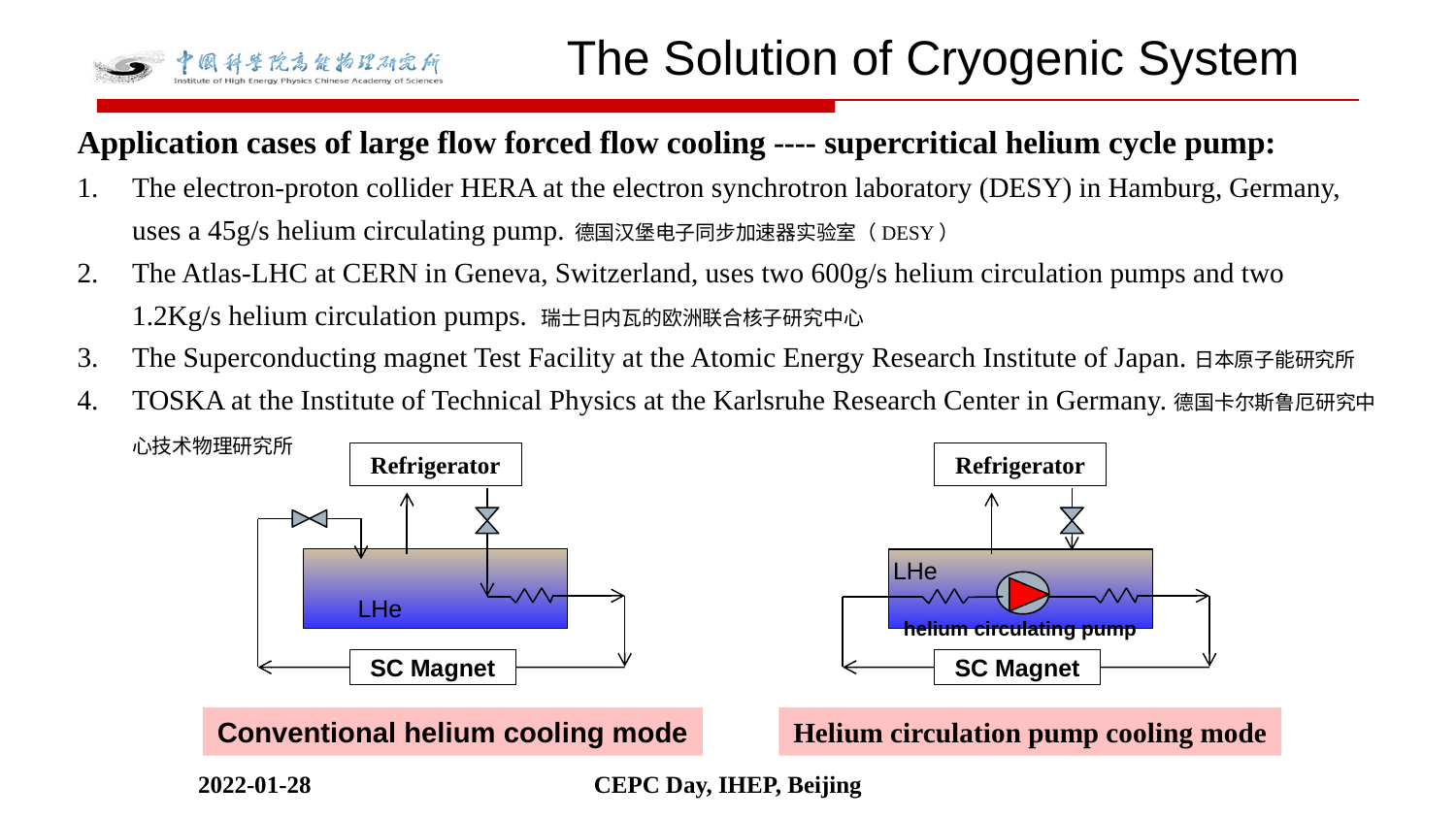

The Solution of Cryogenic System
Application cases of large flow forced flow cooling ---- supercritical helium cycle pump:
The electron-proton collider HERA at the electron synchrotron laboratory (DESY) in Hamburg, Germany, uses a 45g/s helium circulating pump. 德国汉堡电子同步加速器实验室（DESY）
The Atlas-LHC at CERN in Geneva, Switzerland, uses two 600g/s helium circulation pumps and two 1.2Kg/s helium circulation pumps. 瑞士日内瓦的欧洲联合核子研究中心
The Superconducting magnet Test Facility at the Atomic Energy Research Institute of Japan.日本原子能研究所
TOSKA at the Institute of Technical Physics at the Karlsruhe Research Center in Germany.德国卡尔斯鲁厄研究中心技术物理研究所
Refrigerator
Refrigerator

LHe

LHe
helium circulating pump
SC Magnet
SC Magnet
Conventional helium cooling mode
Helium circulation pump cooling mode
2022-01-28
CEPC Day, IHEP, Beijing